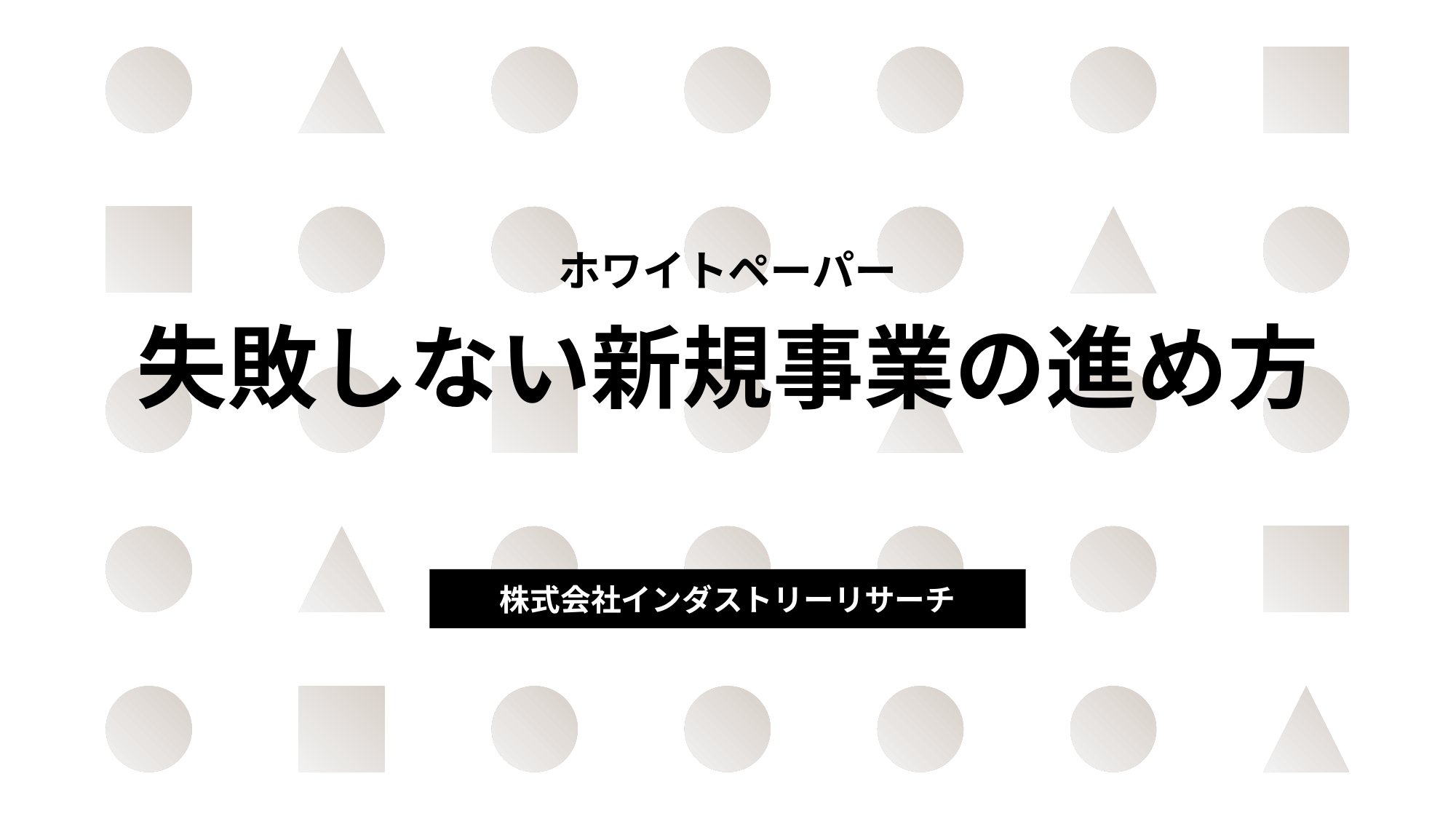

ホワイトペーパー
失敗しない新規事業の進め方
株式会社インダストリーリサーチ